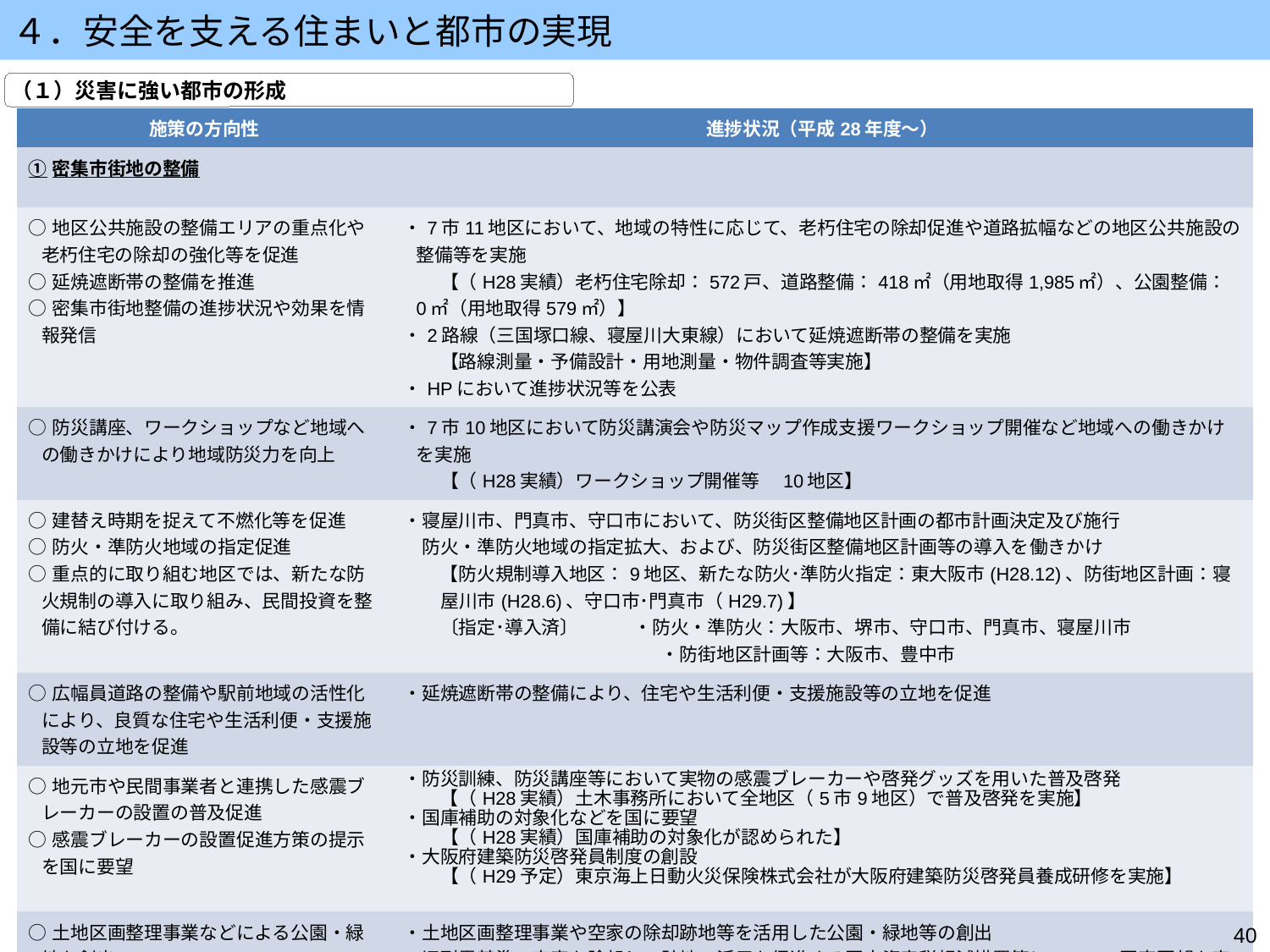

４．安全を支える住まいと都市の実現
（１）災害に強い都市の形成
| 施策の方向性 | 進捗状況（平成28年度～） |
| --- | --- |
| ①密集市街地の整備 |  |
| ○地区公共施設の整備エリアの重点化や老朽住宅の除却の強化等を促進 ○延焼遮断帯の整備を推進 ○密集市街地整備の進捗状況や効果を情報発信 | ・7市11地区において、地域の特性に応じて、老朽住宅の除却促進や道路拡幅などの地区公共施設の整備等を実施 　　【（H28実績）老朽住宅除却：572戸、道路整備：418㎡（用地取得1,985㎡）、公園整備：0㎡（用地取得579㎡）】 ・2路線（三国塚口線、寝屋川大東線）において延焼遮断帯の整備を実施 　　【路線測量・予備設計・用地測量・物件調査等実施】 ・HPにおいて進捗状況等を公表 |
| ○防災講座、ワークショップなど地域への働きかけにより地域防災力を向上 | ・7市10地区において防災講演会や防災マップ作成支援ワークショップ開催など地域への働きかけを実施 　　【（H28実績）ワークショップ開催等　10地区】 |
| ○建替え時期を捉えて不燃化等を促進 ○防火・準防火地域の指定促進 ○重点的に取り組む地区では、新たな防火規制の導入に取り組み、民間投資を整備に結び付ける。 | ・寝屋川市、門真市、守口市において、防災街区整備地区計画の都市計画決定及び施行 　防火・準防火地域の指定拡大、および、防災街区整備地区計画等の導入を働きかけ 　　【防火規制導入地区：9地区、新たな防火･準防火指定：東大阪市(H28.12)、防街地区計画：寝屋川市(H28.6)、守口市･門真市（H29.7)】 　　〔指定･導入済〕　　　・防火・準防火：大阪市、堺市、守口市、門真市、寝屋川市 　　　　　　　　　　　　　　・防街地区計画等：大阪市、豊中市 |
| ○広幅員道路の整備や駅前地域の活性化により、良質な住宅や生活利便・支援施設等の立地を促進 | ・延焼遮断帯の整備により、住宅や生活利便・支援施設等の立地を促進 |
| ○地元市や民間事業者と連携した感震ブレーカーの設置の普及促進 ○感震ブレーカーの設置促進方策の提示を国に要望 | ・防災訓練、防災講座等において実物の感震ブレーカーや啓発グッズを用いた普及啓発 　　【（H28実績）土木事務所において全地区（5市9地区）で普及啓発を実施】 ・国庫補助の対象化などを国に要望 　　【（H28実績）国庫補助の対象化が認められた】 ・大阪府建築防災啓発員制度の創設 　　【（H29予定）東京海上日動火災保険株式会社が大阪府建築防災啓発員養成研修を実施】 |
| ○土地区画整理事業などによる公園・緑地を創出 ○空家の除却跡地等を活用した地域に潤いを与える空間の創出 | ・土地区画整理事業や空家の除却跡地等を活用した公園・緑地等の創出 ・旧耐震基準の空家を除却し、跡地の活用を促進する固定資産税軽減措置等について、国家要望を実施 |
| ○利用可能な長屋など地域資源を活用した地域の魅力向上 | ・利用可能な長屋などを活用し、地域の魅力を高める取組みを促進 ・大阪府空家等対策市町村連携協議会等を通じて、リノベーションまちづくりの取組実施を働きかけ |
40